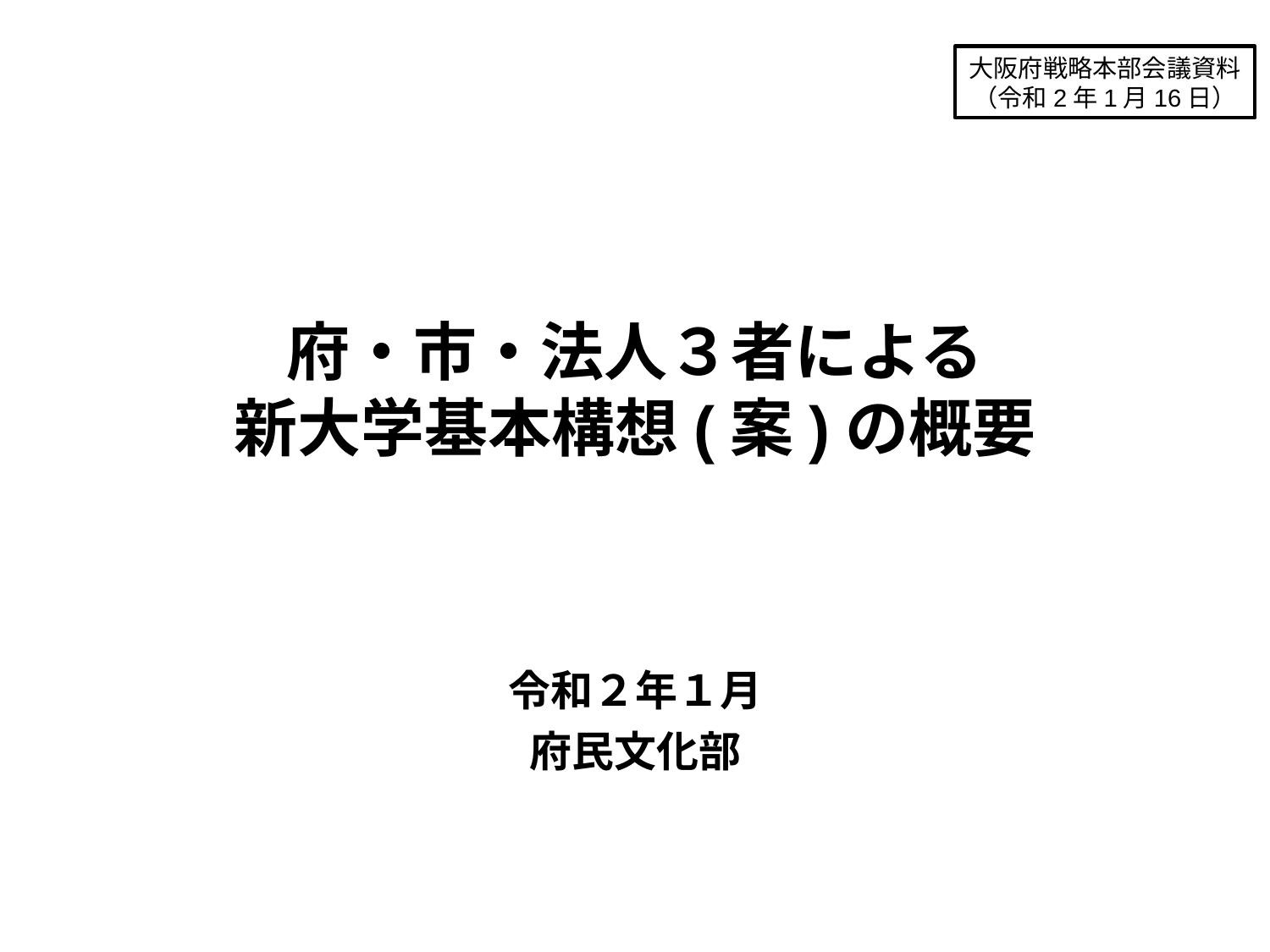

大阪府戦略本部会議資料
（令和2年1月16日）
# 府・市・法人３者による 新大学基本構想(案)の概要
令和２年１月
府民文化部